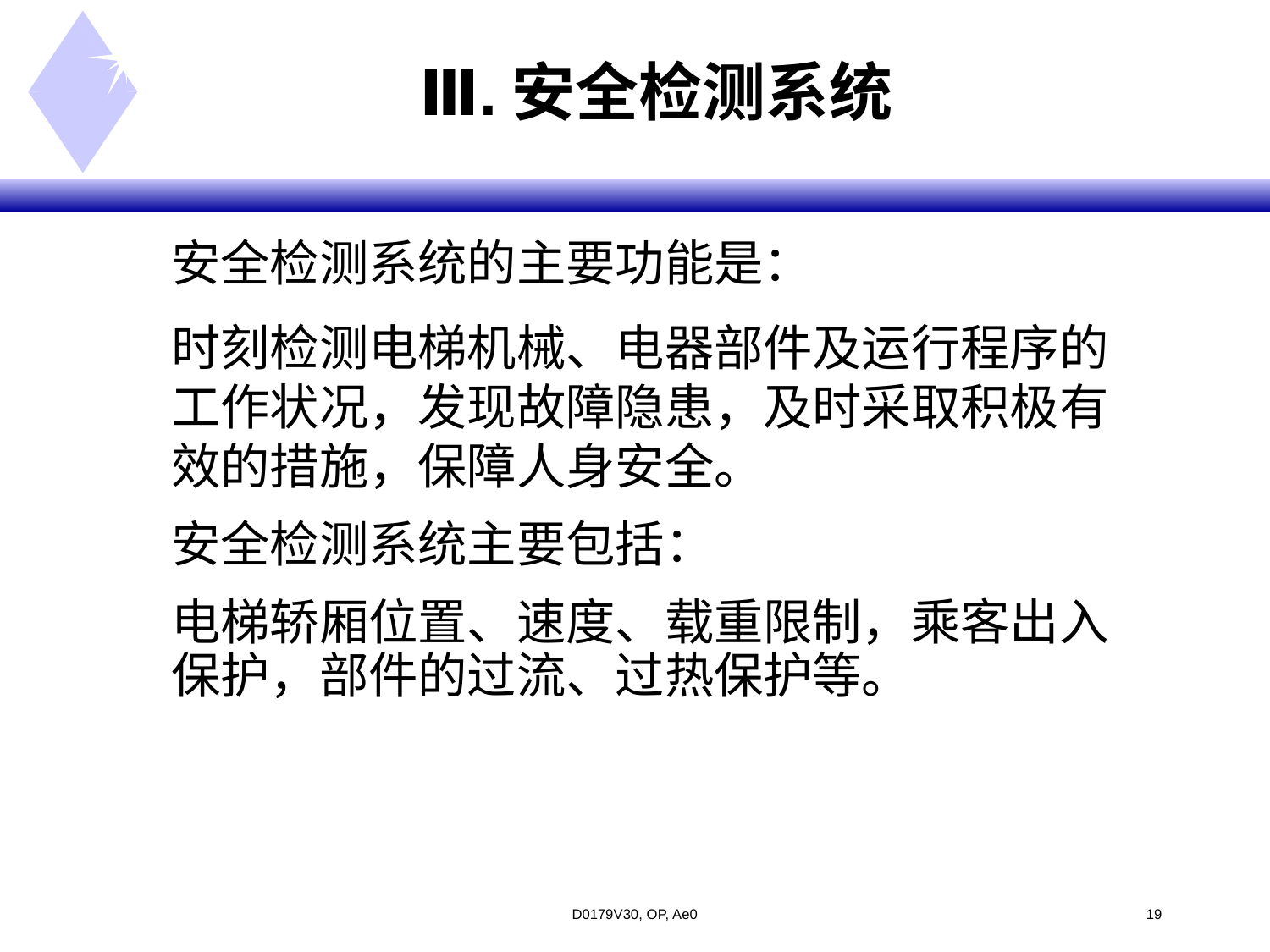

# Ⅲ.安全检测系统
安全检测系统的主要功能是：
时刻检测电梯机械、电器部件及运行程序的工作状况，发现故障隐患，及时采取积极有效的措施，保障人身安全。
安全检测系统主要包括：
电梯轿厢位置、速度、载重限制，乘客出入保护，部件的过流、过热保护等。
D0179V30, OP, Ae0
19